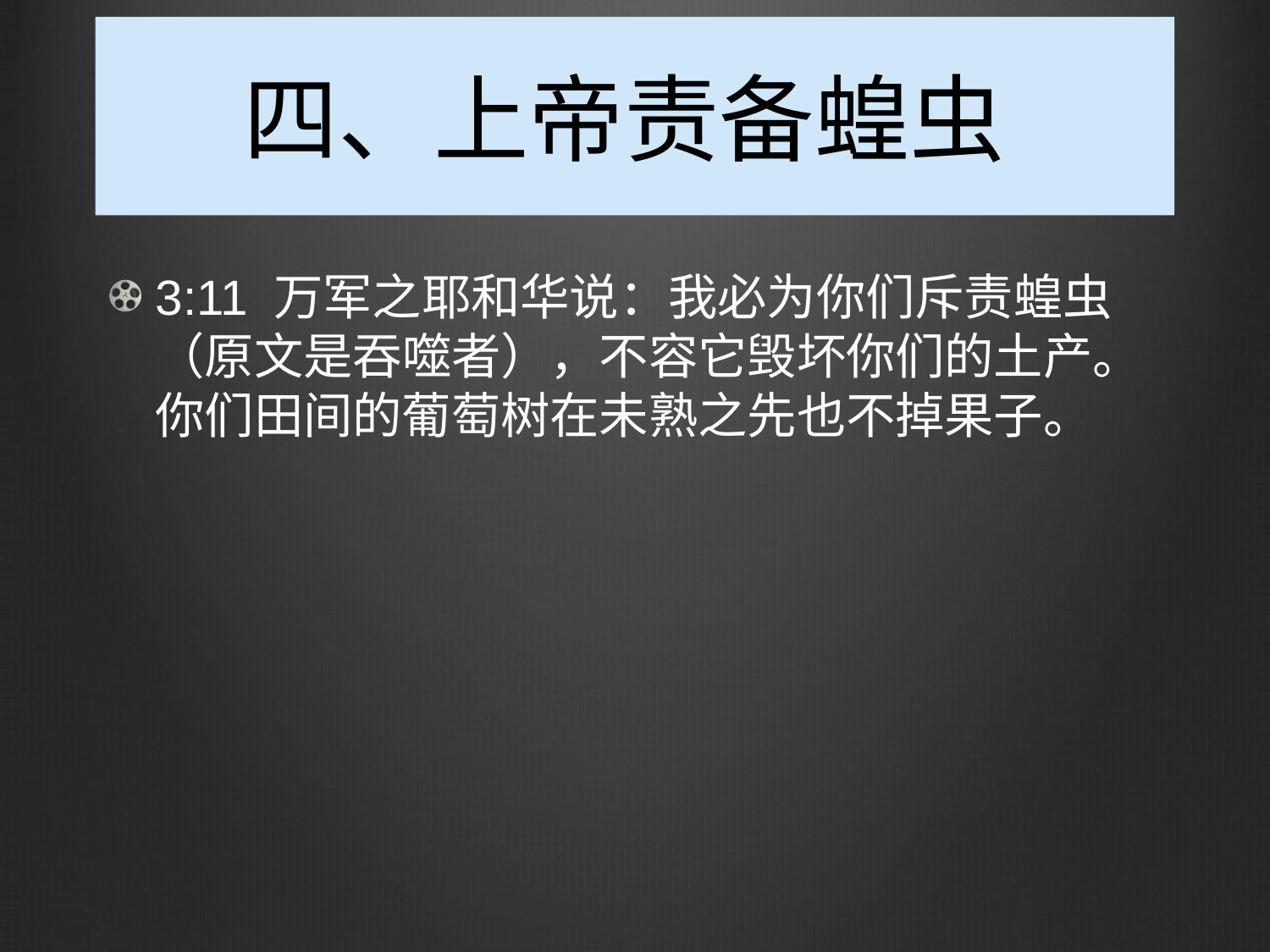

# 四、上帝责备蝗虫
3:11 万军之耶和华说：我必为你们斥责蝗虫（原文是吞噬者），不容它毁坏你们的土产。你们田间的葡萄树在未熟之先也不掉果子。